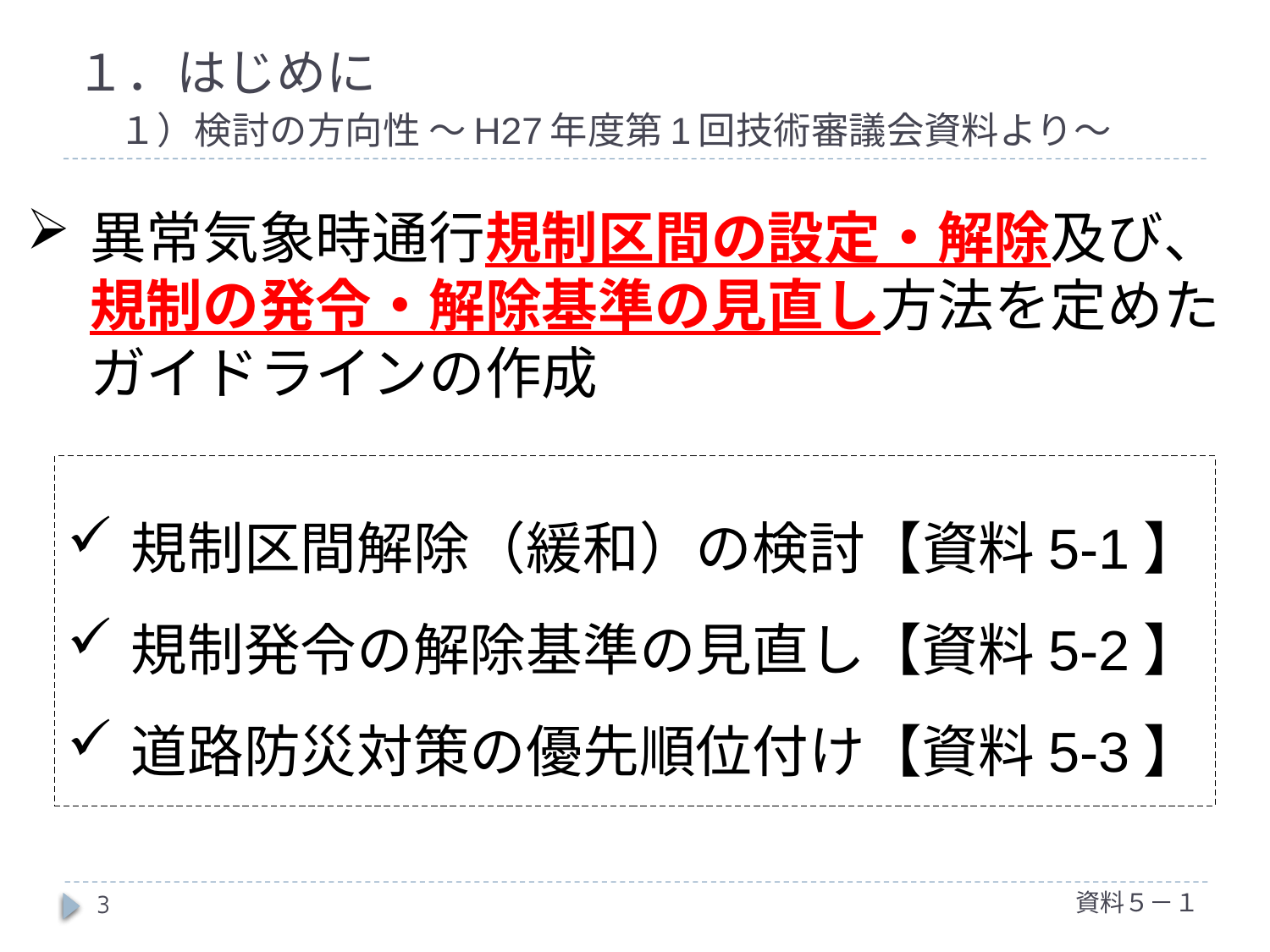

# １．はじめに 　１）検討の方向性 ～H27年度第1回技術審議会資料より～
異常気象時通行規制区間の設定・解除及び、規制の発令・解除基準の見直し方法を定めたガイドラインの作成
規制区間解除（緩和）の検討【資料5-1】
規制発令の解除基準の見直し【資料5-2】
道路防災対策の優先順位付け【資料5-3】
資料５－１
3